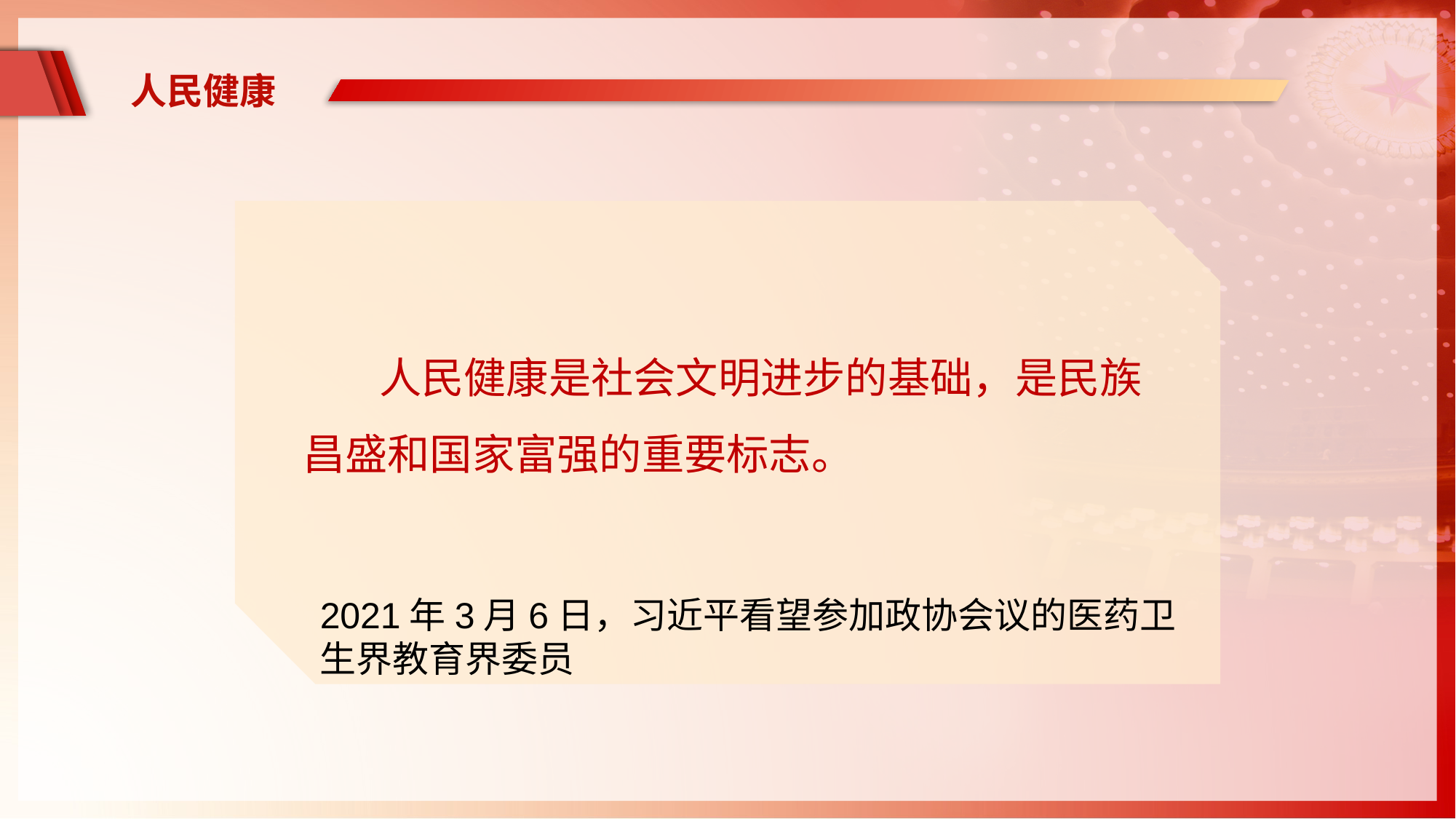

人民健康

       人民健康是社会文明进步的基础，是民族昌盛和国家富强的重要标志。
2021年3月6日，习近平看望参加政协会议的医药卫生界教育界委员